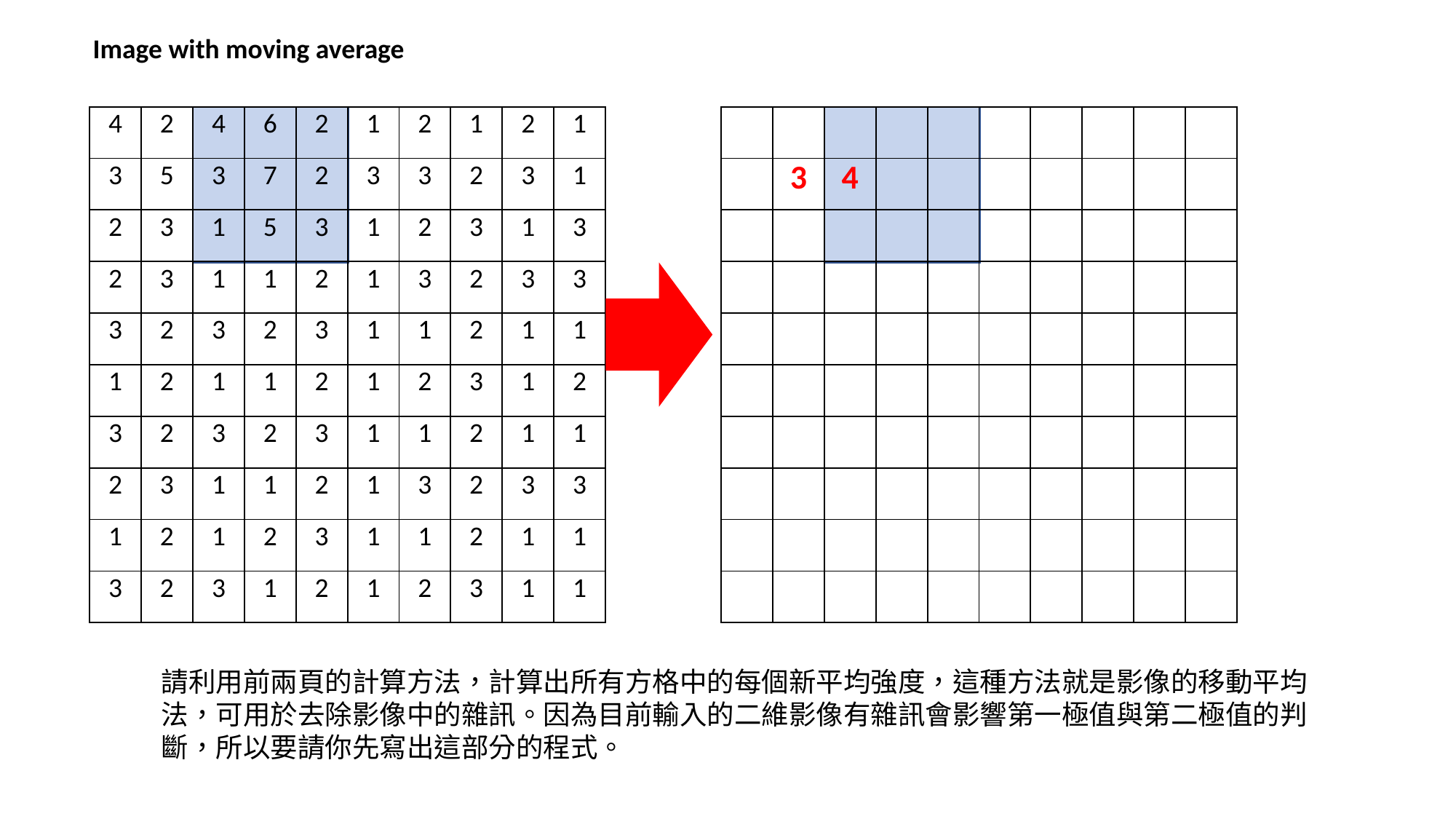

Image with moving average
| 4 | 2 | 4 | 6 | 2 | 1 | 2 | 1 | 2 | 1 |
| --- | --- | --- | --- | --- | --- | --- | --- | --- | --- |
| 3 | 5 | 3 | 7 | 2 | 3 | 3 | 2 | 3 | 1 |
| 2 | 3 | 1 | 5 | 3 | 1 | 2 | 3 | 1 | 3 |
| 2 | 3 | 1 | 1 | 2 | 1 | 3 | 2 | 3 | 3 |
| 3 | 2 | 3 | 2 | 3 | 1 | 1 | 2 | 1 | 1 |
| 1 | 2 | 1 | 1 | 2 | 1 | 2 | 3 | 1 | 2 |
| 3 | 2 | 3 | 2 | 3 | 1 | 1 | 2 | 1 | 1 |
| 2 | 3 | 1 | 1 | 2 | 1 | 3 | 2 | 3 | 3 |
| 1 | 2 | 1 | 2 | 3 | 1 | 1 | 2 | 1 | 1 |
| 3 | 2 | 3 | 1 | 2 | 1 | 2 | 3 | 1 | 1 |

|  |  |  |  |  |  |  |  |  |  |
| --- | --- | --- | --- | --- | --- | --- | --- | --- | --- |
|  | 3 | 4 |  |  |  |  |  |  |  |
|  |  |  |  |  |  |  |  |  |  |
|  |  |  |  |  |  |  |  |  |  |
|  |  |  |  |  |  |  |  |  |  |
|  |  |  |  |  |  |  |  |  |  |
|  |  |  |  |  |  |  |  |  |  |
|  |  |  |  |  |  |  |  |  |  |
|  |  |  |  |  |  |  |  |  |  |
|  |  |  |  |  |  |  |  |  |  |

請利用前兩頁的計算方法，計算出所有方格中的每個新平均強度，這種方法就是影像的移動平均法，可用於去除影像中的雜訊。因為目前輸入的二維影像有雜訊會影響第一極值與第二極值的判斷，所以要請你先寫出這部分的程式。